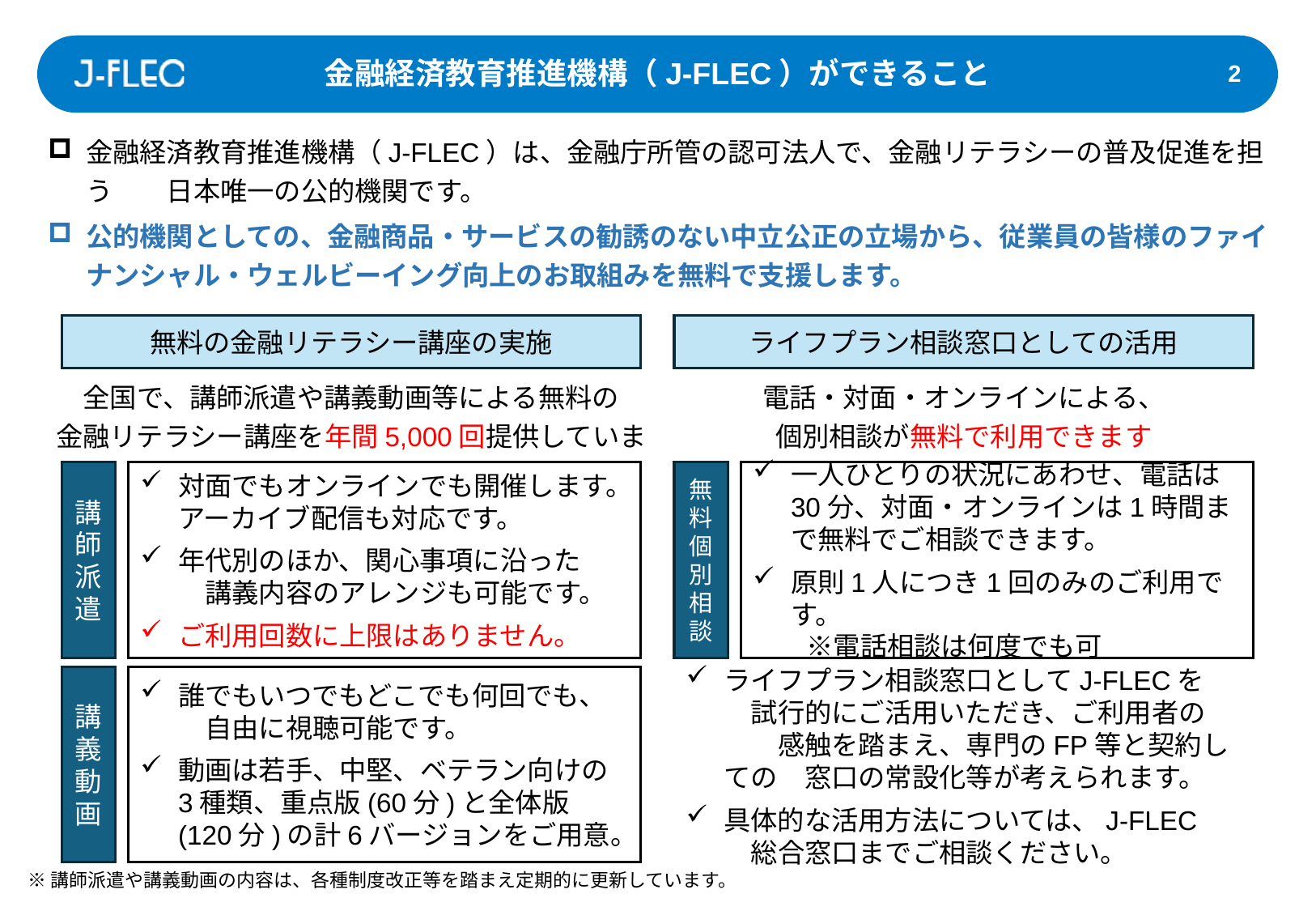

金融経済教育推進機構（J-FLEC）ができること
2
金融経済教育推進機構（J-FLEC）は、金融庁所管の認可法人で、金融リテラシーの普及促進を担う　　日本唯一の公的機関です。
公的機関としての、金融商品・サービスの勧誘のない中立公正の立場から、従業員の皆様のファイナンシャル・ウェルビーイング向上のお取組みを無料で支援します。
無料の金融リテラシー講座の実施
ライフプラン相談窓口としての活用
全国で、講師派遣や講義動画等による無料の
金融リテラシー講座を年間5,000回提供しています
電話・対面・オンラインによる、
個別相談が無料で利用できます
講師派遣
対面でもオンラインでも開催します。アーカイブ配信も対応です。
年代別のほか、関心事項に沿った　　講義内容のアレンジも可能です。
ご利用回数に上限はありません。
無料個別相談
一人ひとりの状況にあわせ、電話は30分、対面・オンラインは1時間まで無料でご相談できます。
原則1人につき1回のみのご利用です。
　　※電話相談は何度でも可
ライフプラン相談窓口としてJ-FLECを　　試行的にご活用いただき、ご利用者の　　　感触を踏まえ、専門のFP等と契約しての　窓口の常設化等が考えられます。
具体的な活用方法については、J-FLEC　　総合窓口までご相談ください。
講義動画
誰でもいつでもどこでも何回でも、　自由に視聴可能です。
動画は若手、中堅、ベテラン向けの3種類、重点版(60分)と全体版(120分)の計6バージョンをご用意。
※講師派遣や講義動画の内容は、各種制度改正等を踏まえ定期的に更新しています。